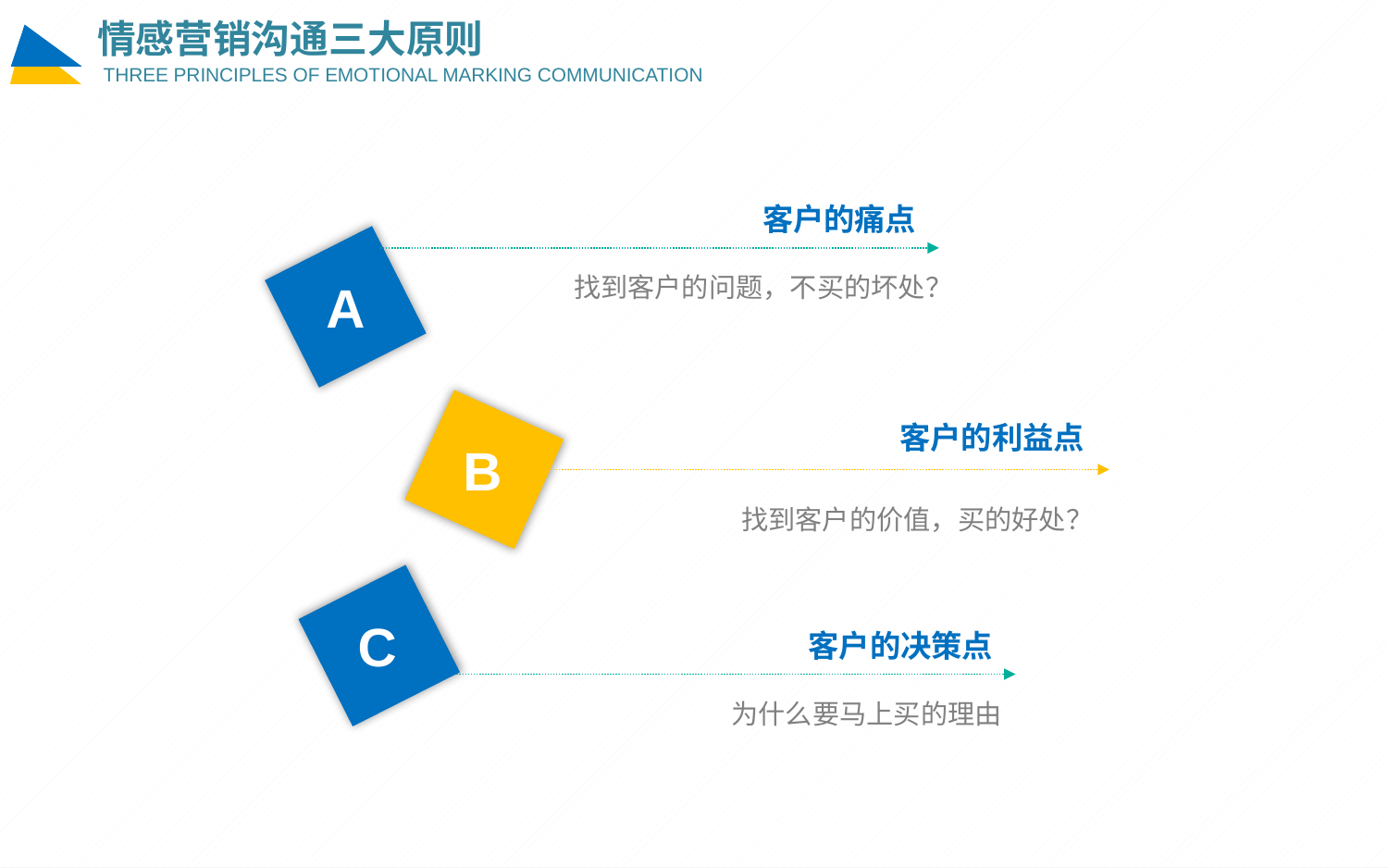

情感营销沟通三大原则

THREE PRINCIPLES OF EMOTIONAL MARKING COMMUNICATION
客户的痛点

找到客户的问题，不买的坏处？
A

客户的利益点
B
找到客户的价值，买的好处？

C
客户的决策点
为什么要马上买的理由